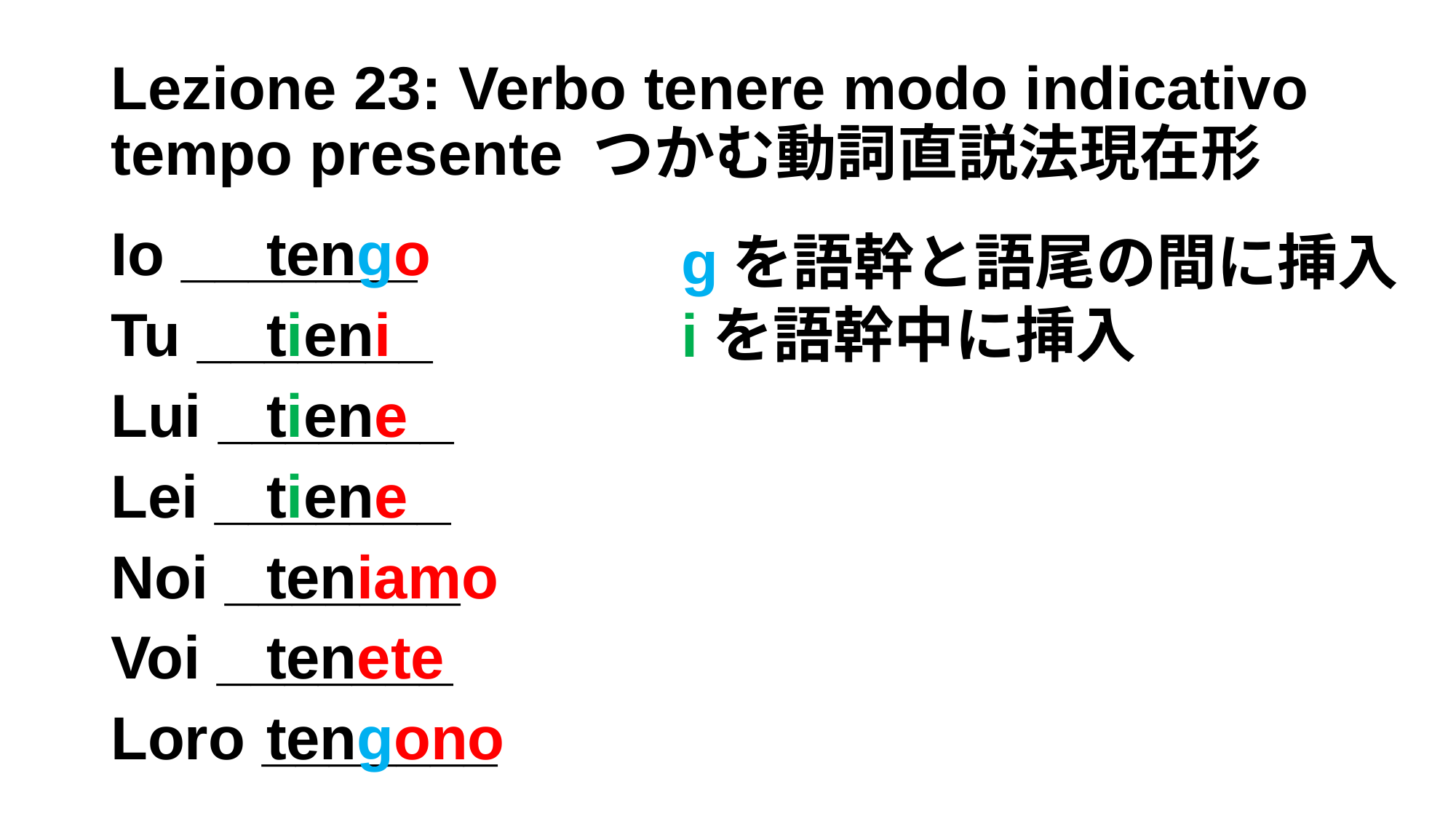

# Lezione 23: Verbo tenere modo indicativo tempo presente つかむ動詞直説法現在形
Io _______
Tu _______
Lui _______
Lei _______
Noi _______
Voi _______
Loro _______

tengo
tieni
tiene
tiene
teniamo
tenete
tengono

gを語幹と語尾の間に挿入
iを語幹中に挿入